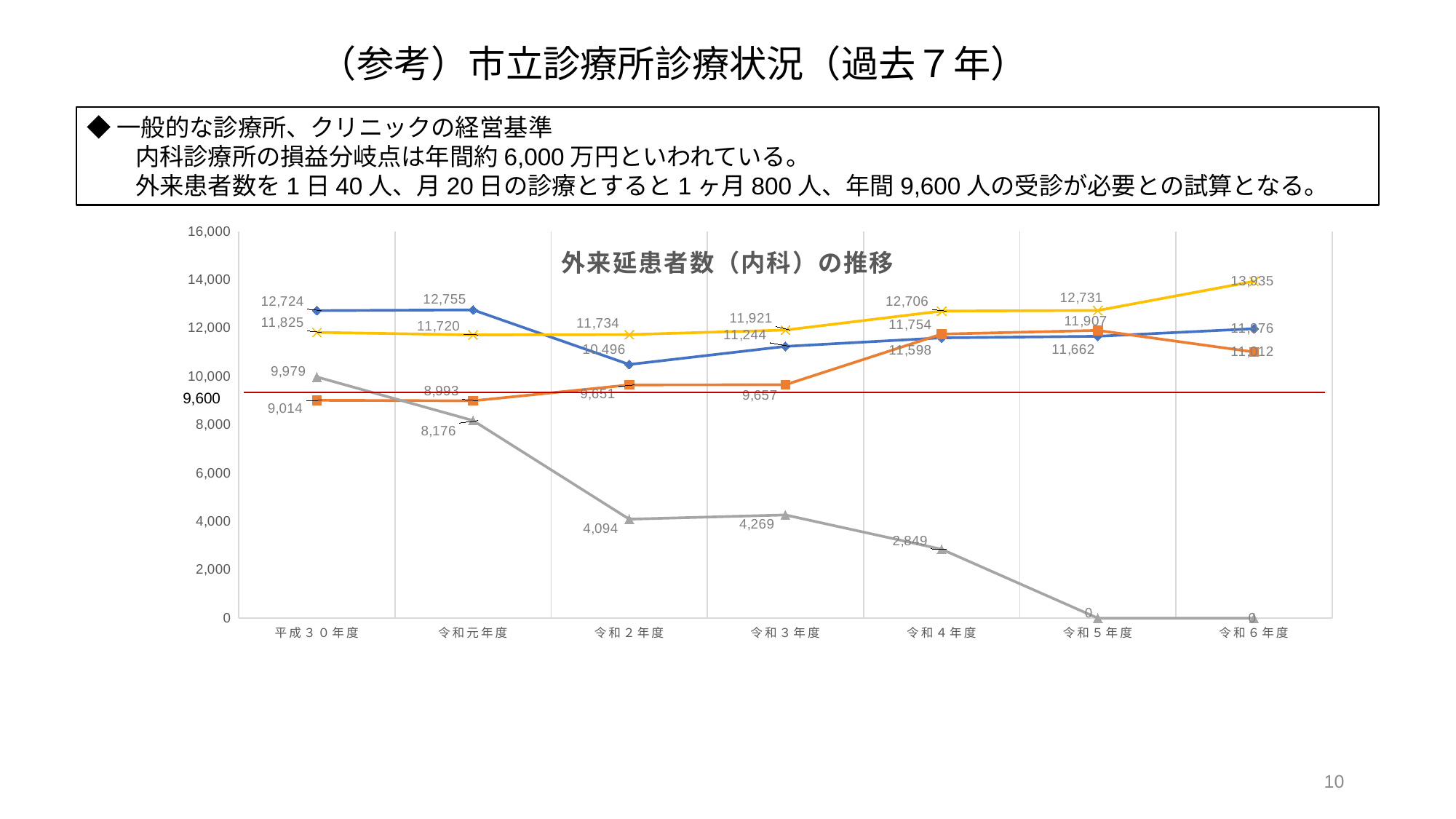

# （参考）市立診療所診療状況（過去７年）
◆一般的な診療所、クリニックの経営基準
　　内科診療所の損益分岐点は年間約6,000万円といわれている。
　　外来患者数を1日40人、月20日の診療とすると1ヶ月800人、年間9,600人の受診が必要との試算となる。

### Chart: 外来延患者数（内科）の推移

| Category | 夏見診療所 | 水戸診療所 | 岩根診療所 | 石部診療所 |
|---|---|---|---|---|
| 平成３０年度 | 12724.0 | 9014.0 | 9979.0 | 11825.0 |
| 令和元年度 | 12755.0 | 8993.0 | 8176.0 | 11720.0 |
| 令和２年度 | 10496.0 | 9651.0 | 4094.0 | 11734.0 |
| 令和３年度 | 11244.0 | 9657.0 | 4269.0 | 11921.0 |
| 令和４年度 | 11598.0 | 11754.0 | 2849.0 | 12706.0 |
| 令和５年度 | 11662.0 | 11907.0 | 0.0 | 12731.0 |
| 令和６年度 | 11976.0 | 11012.0 | 0.0 | 13935.0 |
9,600
10